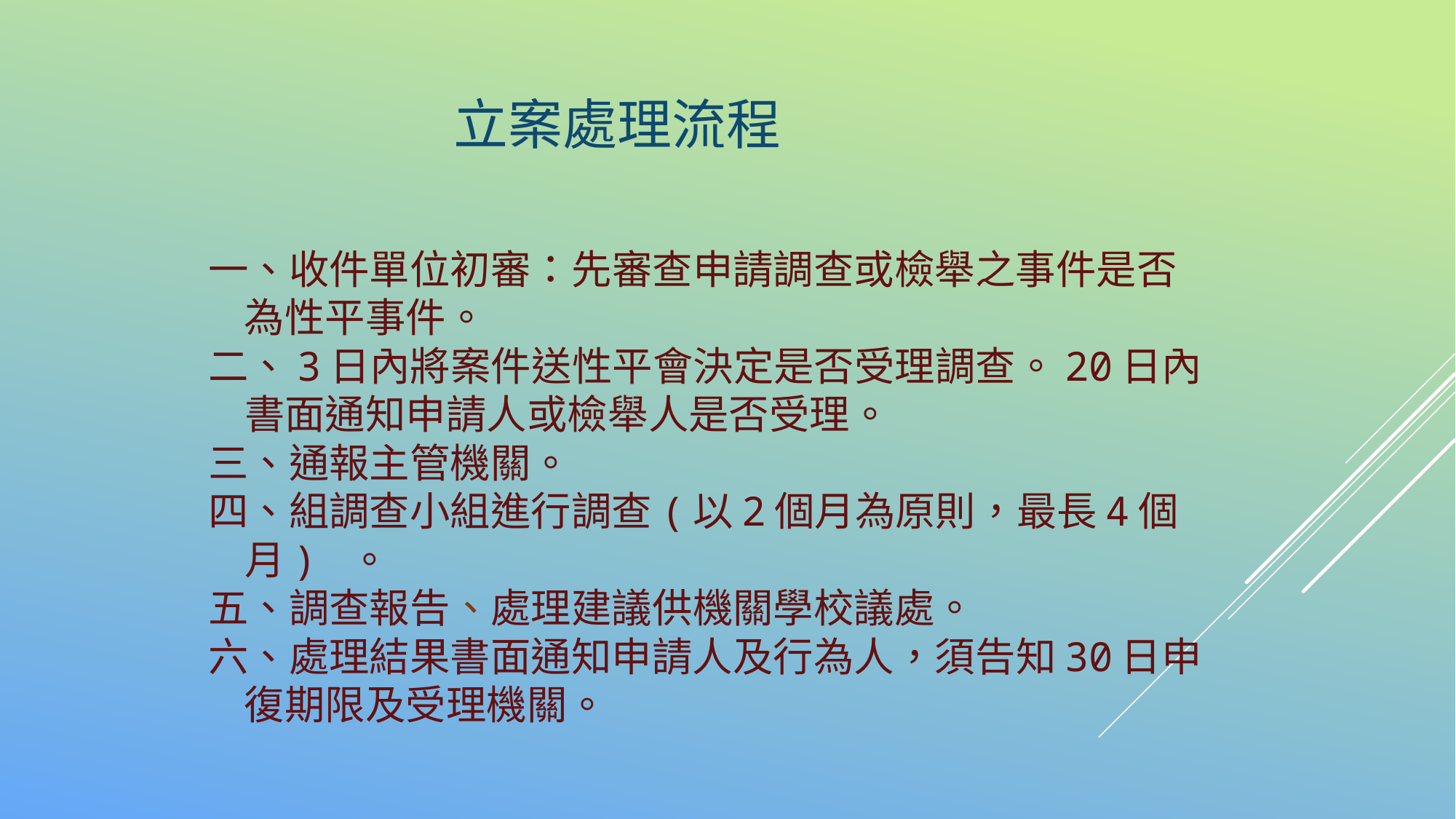

立案處理流程
# 一、收件單位初審：先審查申請調查或檢舉之事件是否 為性平事件。 二、3日內將案件送性平會決定是否受理調查。20日內 書面通知申請人或檢舉人是否受理。 三、通報主管機關。 四、組調查小組進行調查(以2個月為原則，最長4個 月) 。 五、調查報告、處理建議供機關學校議處。 六、處理結果書面通知申請人及行為人，須告知30日申 復期限及受理機關。